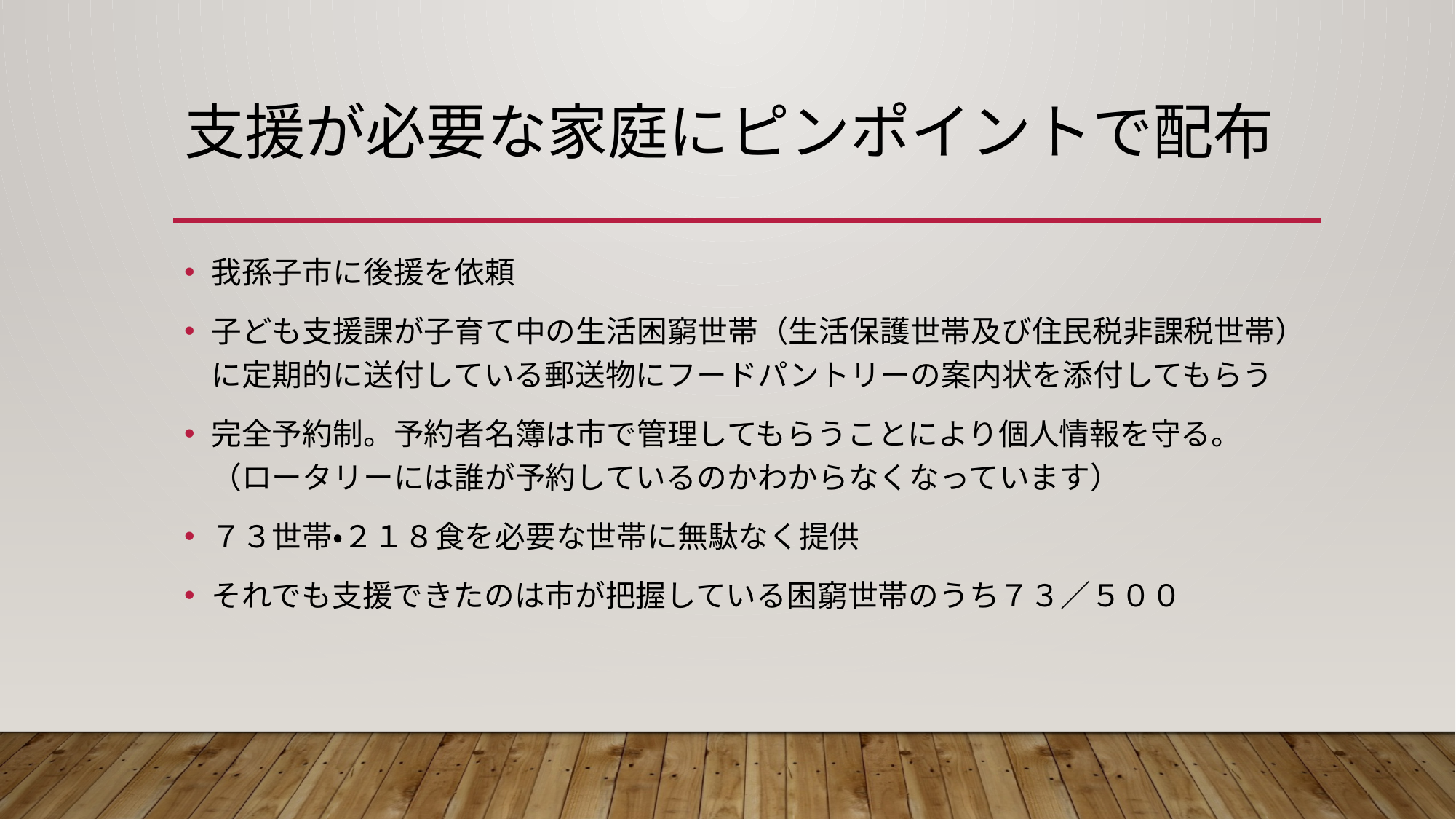

# 支援が必要な家庭にピンポイントで配布
我孫子市に後援を依頼
子ども支援課が子育て中の生活困窮世帯（生活保護世帯及び住民税非課税世帯）に定期的に送付している郵送物にフードパントリーの案内状を添付してもらう
完全予約制。予約者名簿は市で管理してもらうことにより個人情報を守る。（ロータリーには誰が予約しているのかわからなくなっています）
７３世帯・２１８食を必要な世帯に無駄なく提供
それでも支援できたのは市が把握している困窮世帯のうち７３／５００